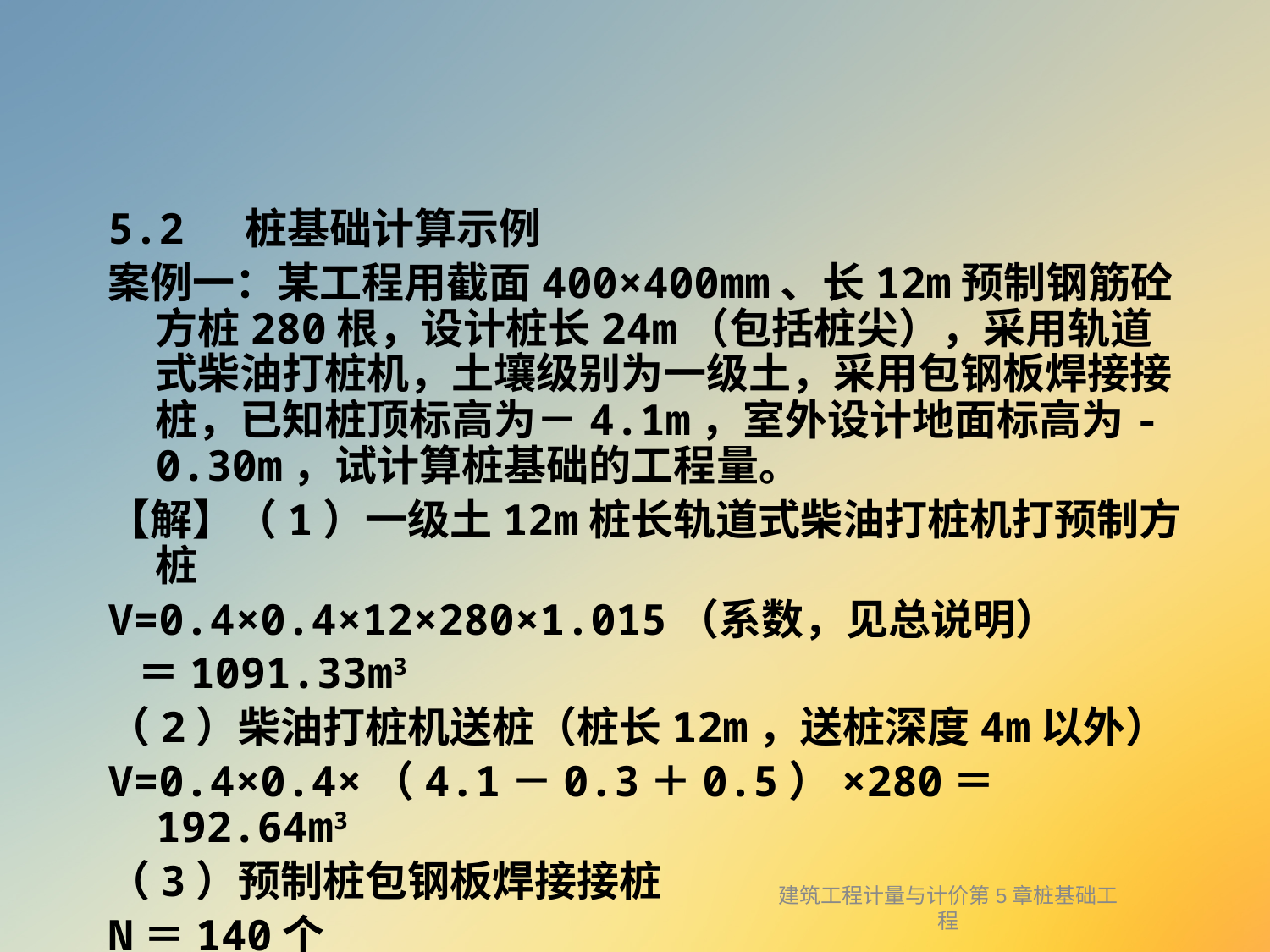

5.2  桩基础计算示例
案例一：某工程用截面400×400mm、长12m预制钢筋砼方桩280根，设计桩长24m（包括桩尖），采用轨道式柴油打桩机，土壤级别为一级土，采用包钢板焊接接桩，已知桩顶标高为－4.1m，室外设计地面标高为-0.30m，试计算桩基础的工程量。
【解】（1）一级土12m桩长轨道式柴油打桩机打预制方桩
V=0.4×0.4×12×280×1.015（系数，见总说明）
  ＝1091.33m3
（2）柴油打桩机送桩（桩长12m，送桩深度4m以外）
V=0.4×0.4×（4.1－0.3＋0.5）×280＝192.64m3
（3）预制桩包钢板焊接接桩
N＝140个

建筑工程计量与计价第5章桩基础工程